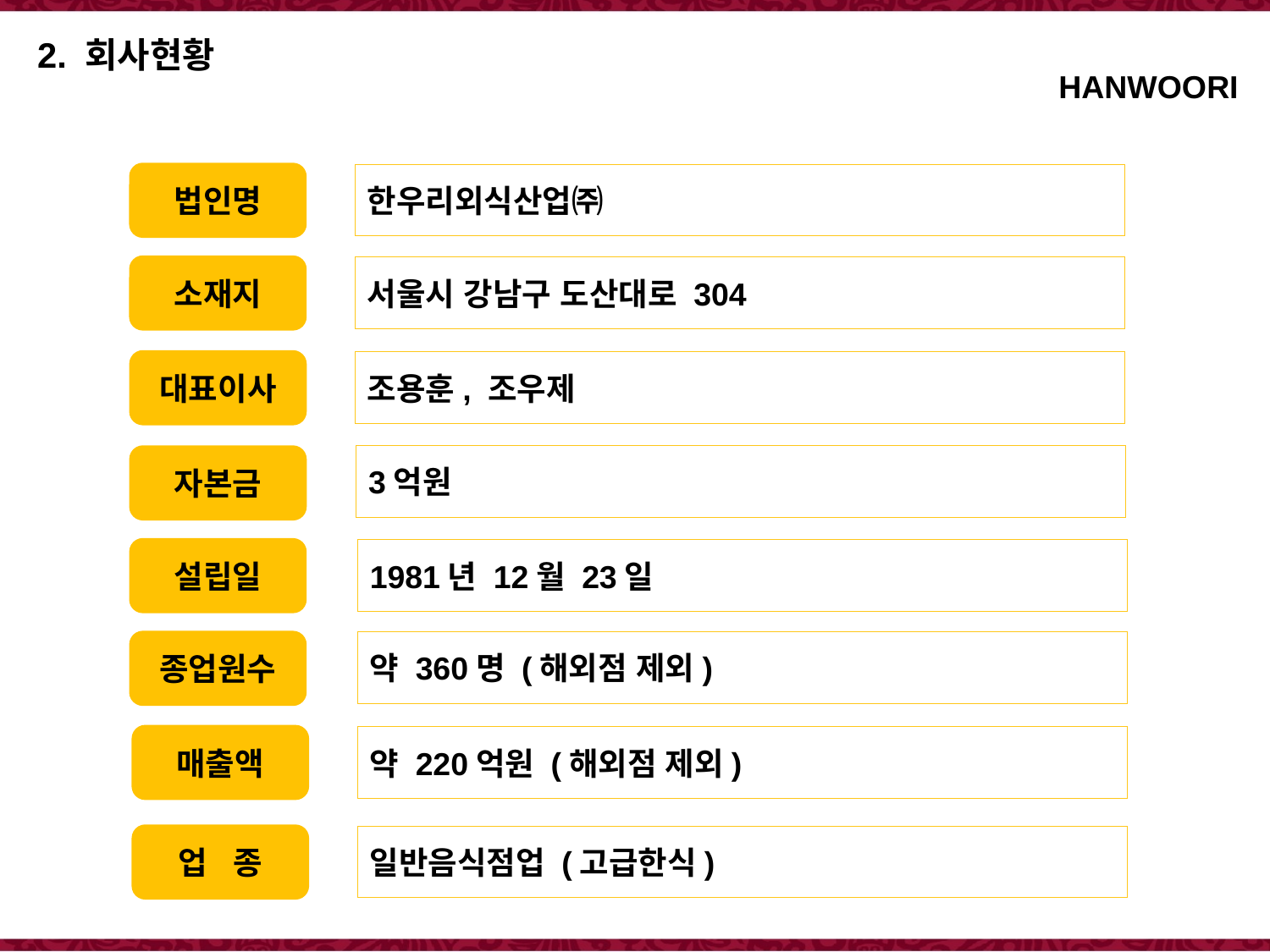

2. 회사현황
   HANWOORI
법인명
한우리외식산업㈜
서울시 강남구 도산대로 304
소재지
대표이사
조용훈, 조우제
3억원
자본금
1981년 12월 23일
설립일
약 360명 (해외점 제외)
종업원수
약 220억원 (해외점 제외)
매출액
일반음식점업 (고급한식)
업   종